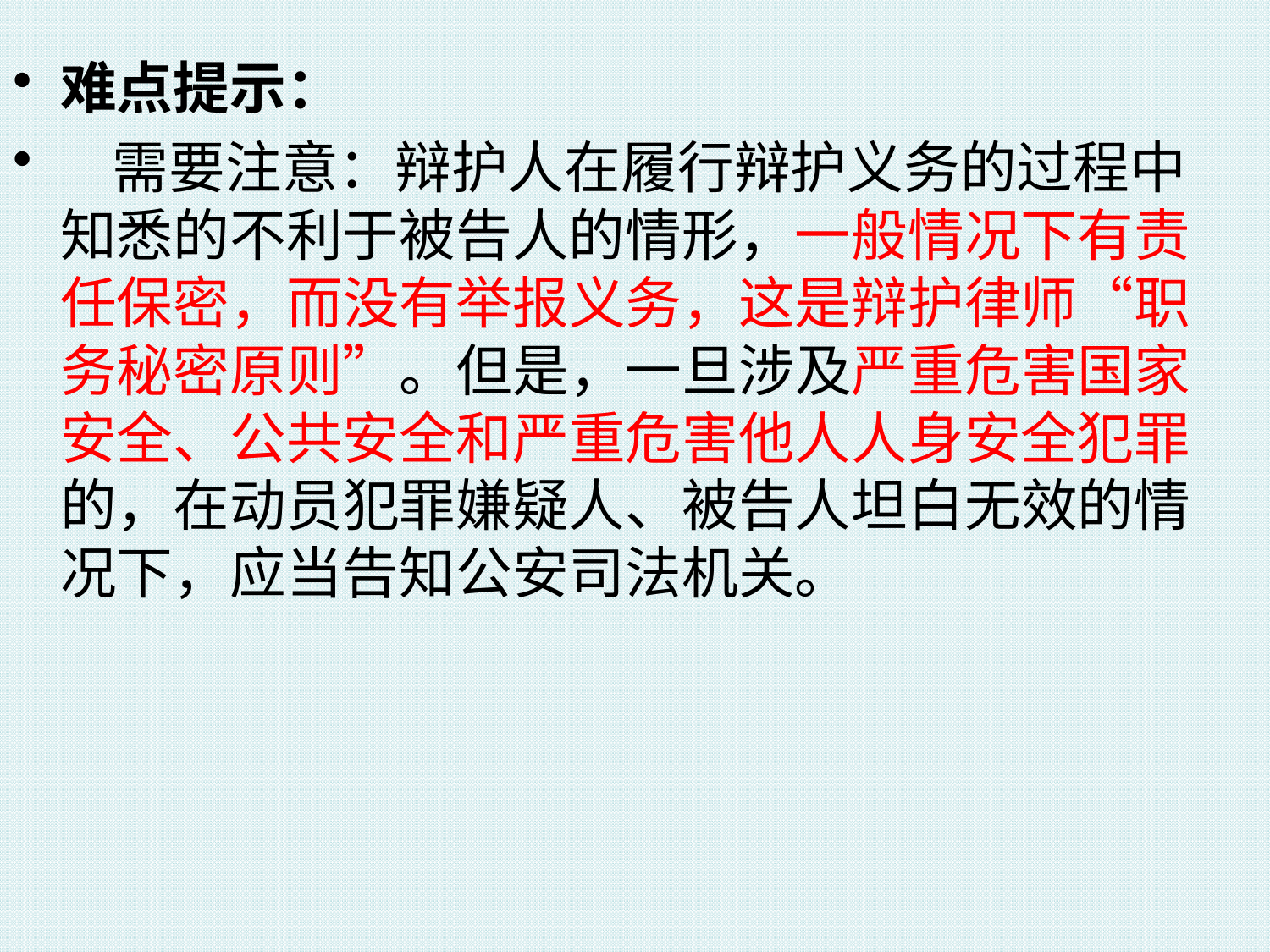

难点提示：
   需要注意：辩护人在履行辩护义务的过程中知悉的不利于被告人的情形，一般情况下有责任保密，而没有举报义务，这是辩护律师“职务秘密原则”。但是，一旦涉及严重危害国家安全、公共安全和严重危害他人人身安全犯罪的，在动员犯罪嫌疑人、被告人坦白无效的情况下，应当告知公安司法机关。